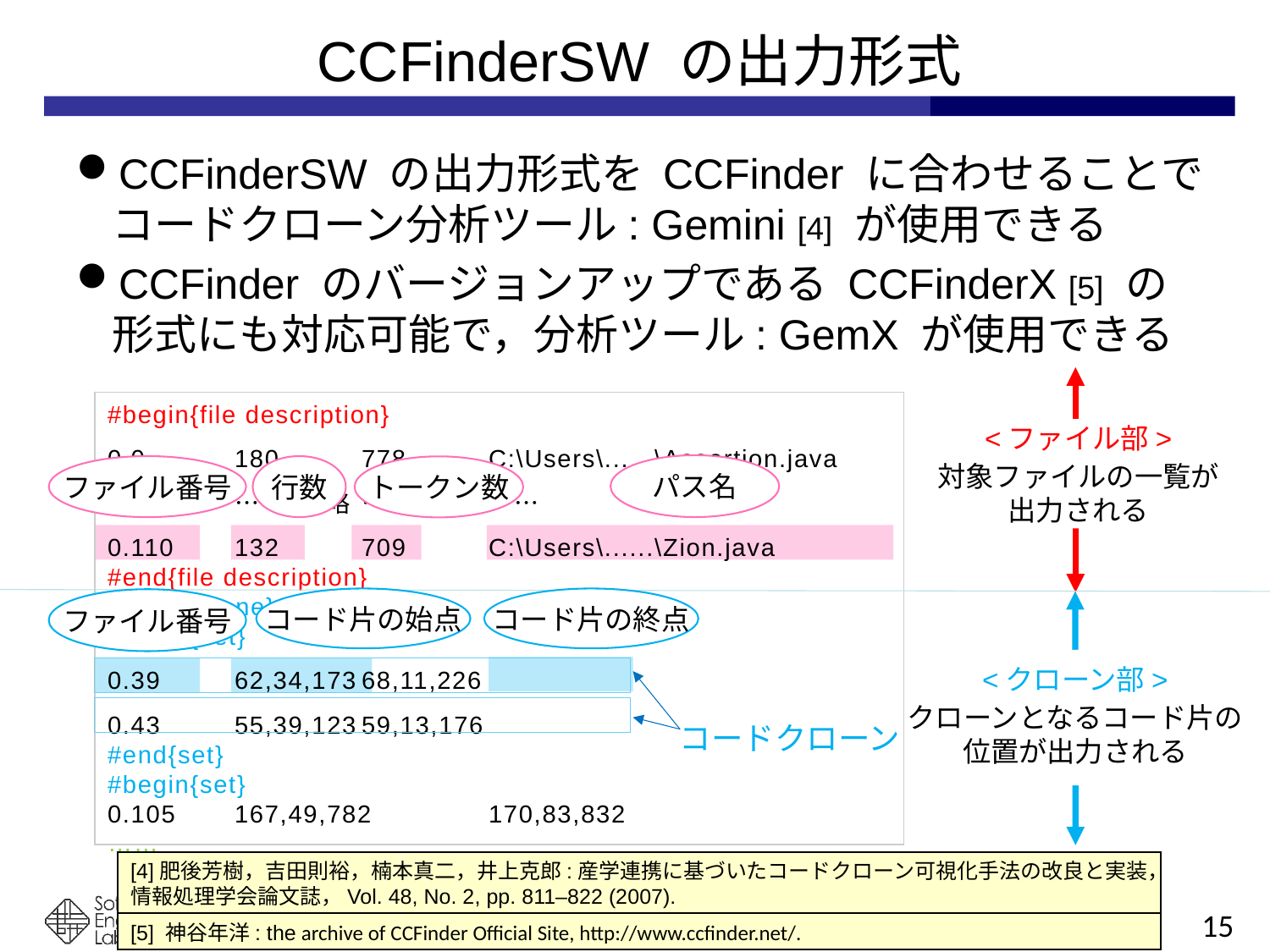

# CCFinderSW の出力形式
CCFinderSW の出力形式を CCFinder に合わせることでコードクローン分析ツール: Gemini [4] が使用できる
CCFinder のバージョンアップである CCFinderX [5] の形式にも対応可能で，分析ツール: GemX が使用できる
#begin{file description}
0.0	180	778	C:\Users\......\Assertion.java
……	…… 中略	……	……
0.110	132	709	C:\Users\......\Zion.java
#end{file description}
#begin{clone}
#begin{set}
0.39	62,34,173	68,11,226
0.43	55,39,123	59,13,176
#end{set}
#begin{set}
0.105	167,49,782	170,83,832
……
<ファイル部>
対象ファイルの一覧が出力される
パス名
ファイル番号
行数
トークン数

コード片の始点
コード片の終点
ファイル番号
<クローン部>
クローンとなるコード片の 位置が出力される

コードクローン
[4]肥後芳樹，吉田則裕，楠本真二，井上克郎:産学連携に基づいたコードクローン可視化手法の改良と実装，情報処理学会論文誌，Vol. 48, No. 2, pp. 811–822 (2007).
15
[5] 神谷年洋: the archive of CCFinder Official Site, http://www.ccfinder.net/.